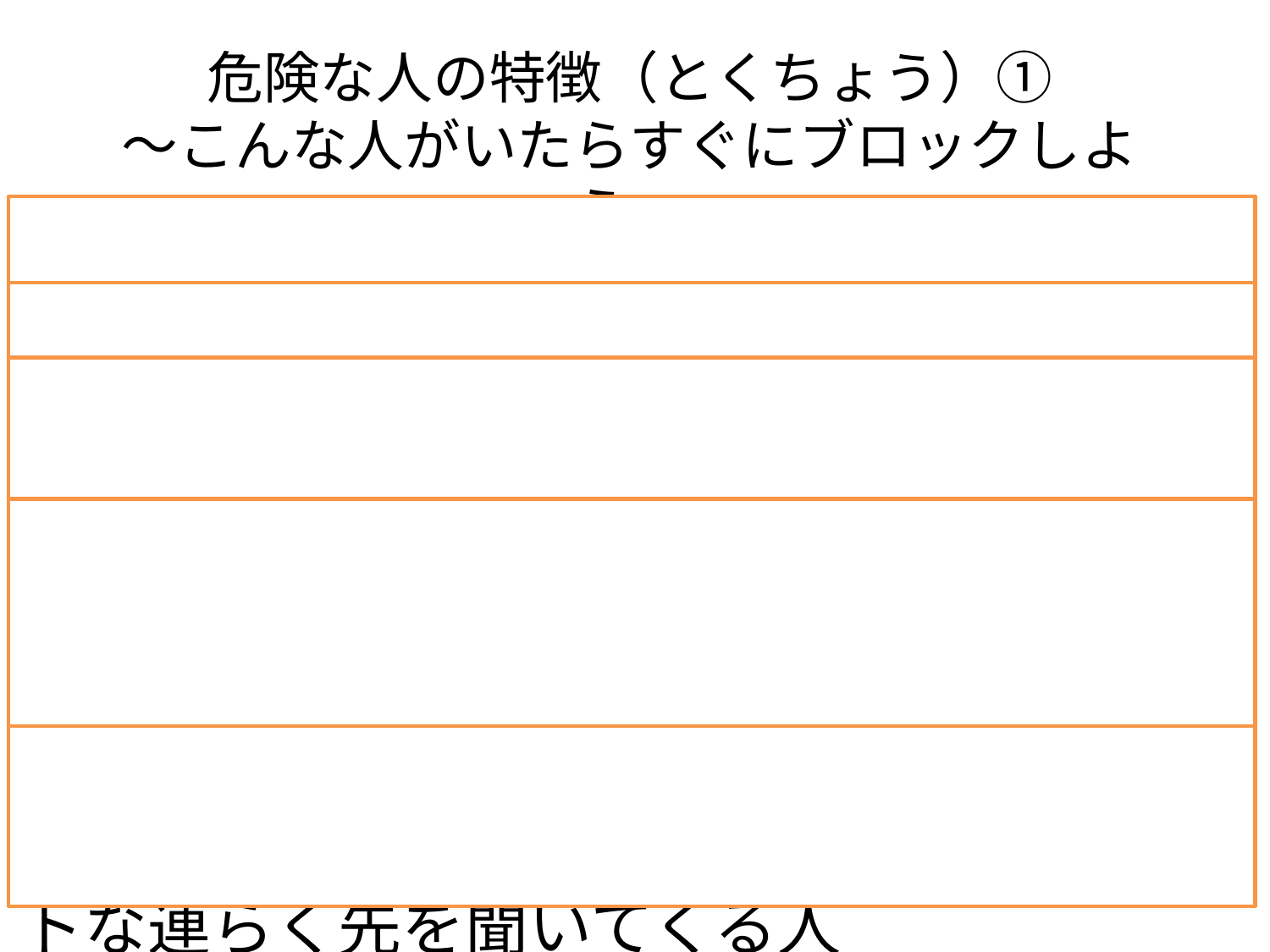

危険な人の特徴（とくちょう）①
～こんな人がいたらすぐにブロックしよう～

・エッチな質問をしてくる人
・写メなど顔写真を見せてほしいと言ってくる人
・性別や年齢（ねんれい）、学校や住んでいる場所などを聞いてくる人
・芸能人でいうとだれに似てる？や体重・身長・胸のサイズなど体の特徴（とくちょう）を聞いてくる人
・電話番号やメールアドレスなどプライベートな連らく先を聞いてくる人